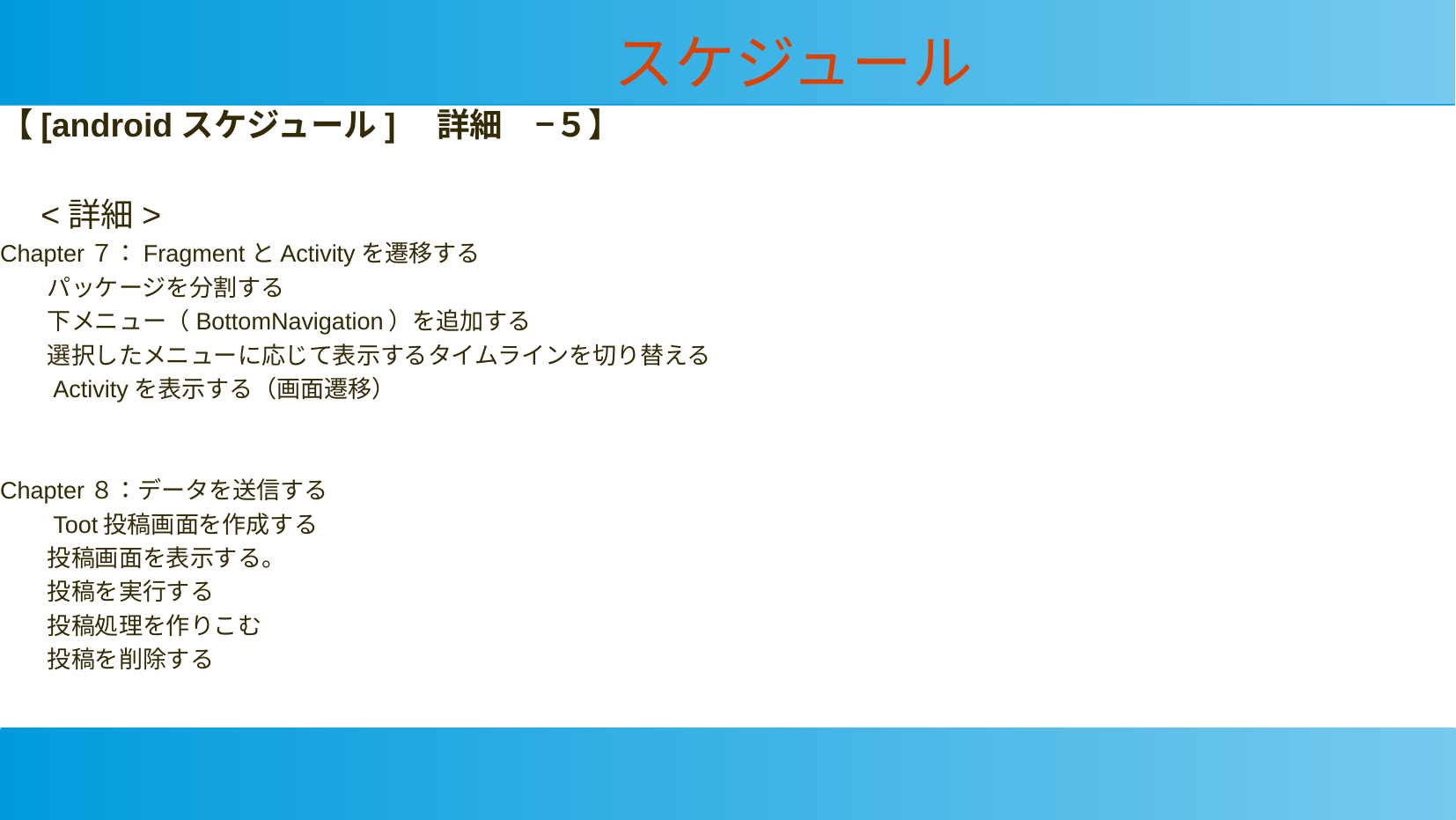

スケジュール
【[androidスケジュール]　詳細　−５】

　<詳細>
Chapter７：FragmentとActivityを遷移する
　　パッケージを分割する
　　下メニュー（BottomNavigation）を追加する
　　選択したメニューに応じて表示するタイムラインを切り替える
　　Activityを表示する（画面遷移）

Chapter８：データを送信する
　　Toot投稿画面を作成する
　　投稿画面を表示する。
　　投稿を実行する
　　投稿処理を作りこむ
　　投稿を削除する